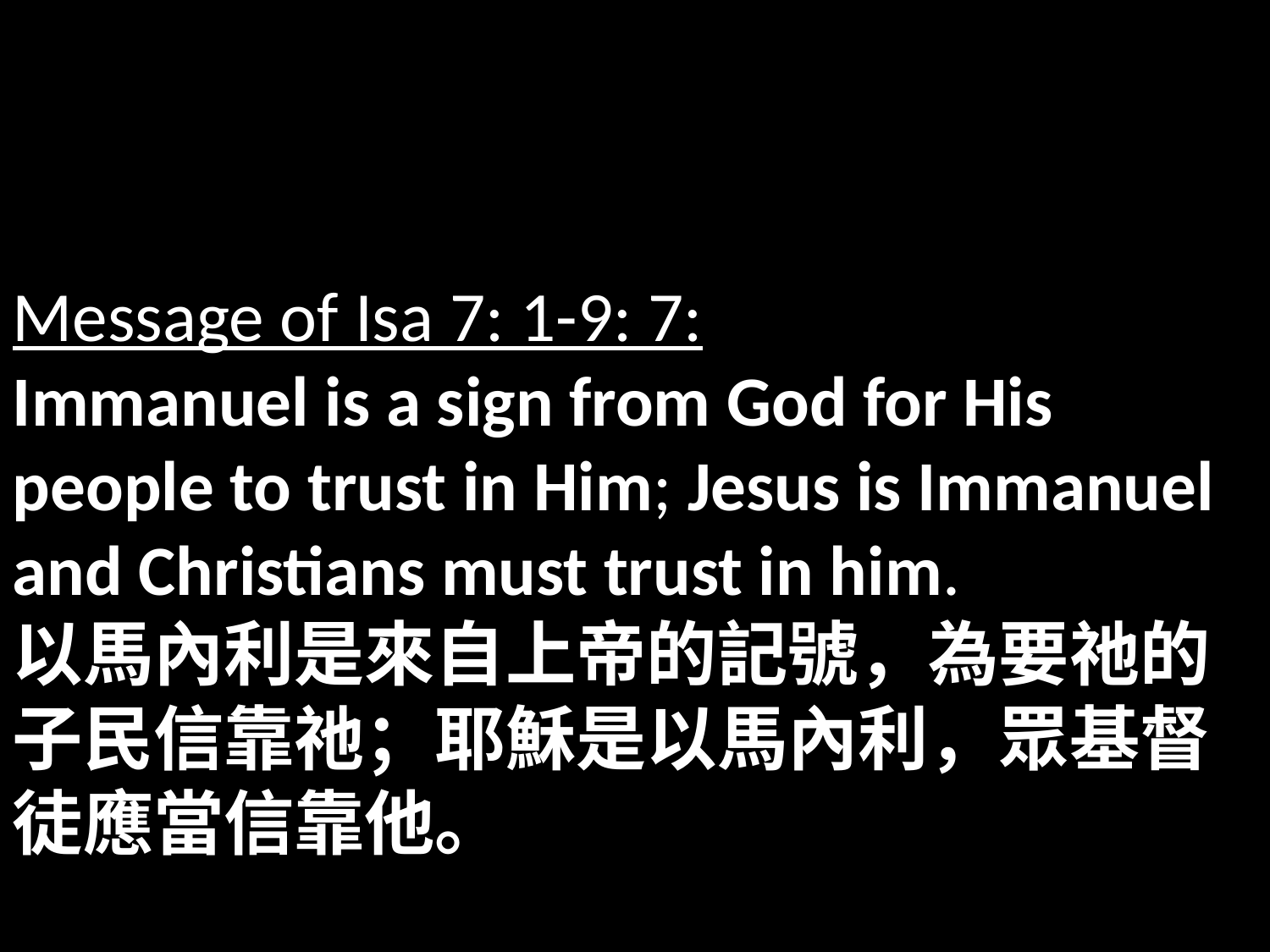

Message of Isa 7: 1-9: 7:
Immanuel is a sign from God for His people to trust in Him; Jesus is Immanuel and Christians must trust in him.
以馬內利是來自上帝的記號，為要祂的子民信靠祂；耶穌是以馬內利，眾基督徒應當信靠他。